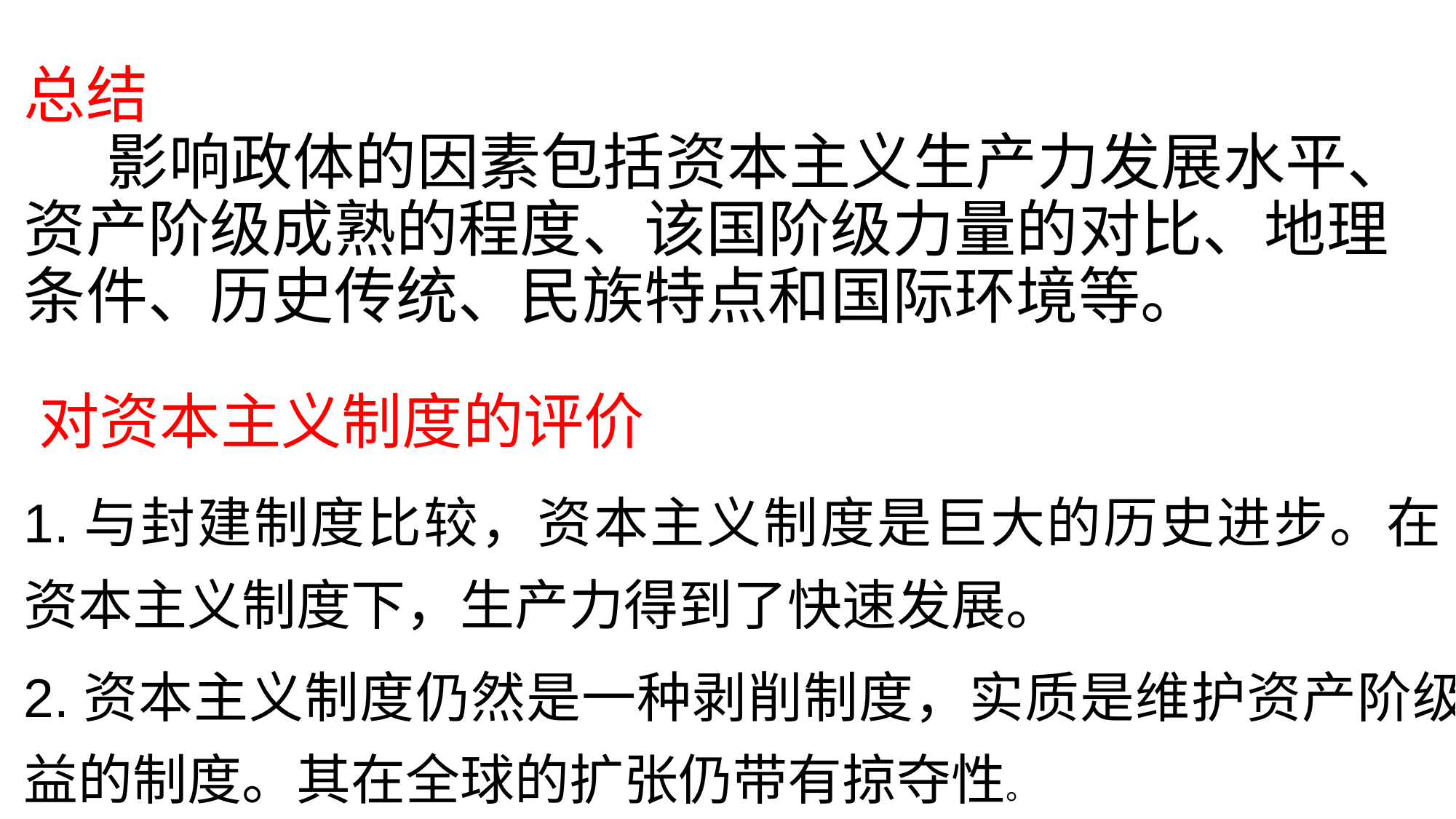

# 总结 影响政体的因素包括资本主义生产力发展水平、资产阶级成熟的程度、该国阶级力量的对比、地理条件、历史传统、民族特点和国际环境等。
对资本主义制度的评价
1.与封建制度比较，资本主义制度是巨大的历史进步。在资本主义制度下，生产力得到了快速发展。
2.资本主义制度仍然是一种剥削制度，实质是维护资产阶级利益的制度。其在全球的扩张仍带有掠夺性。